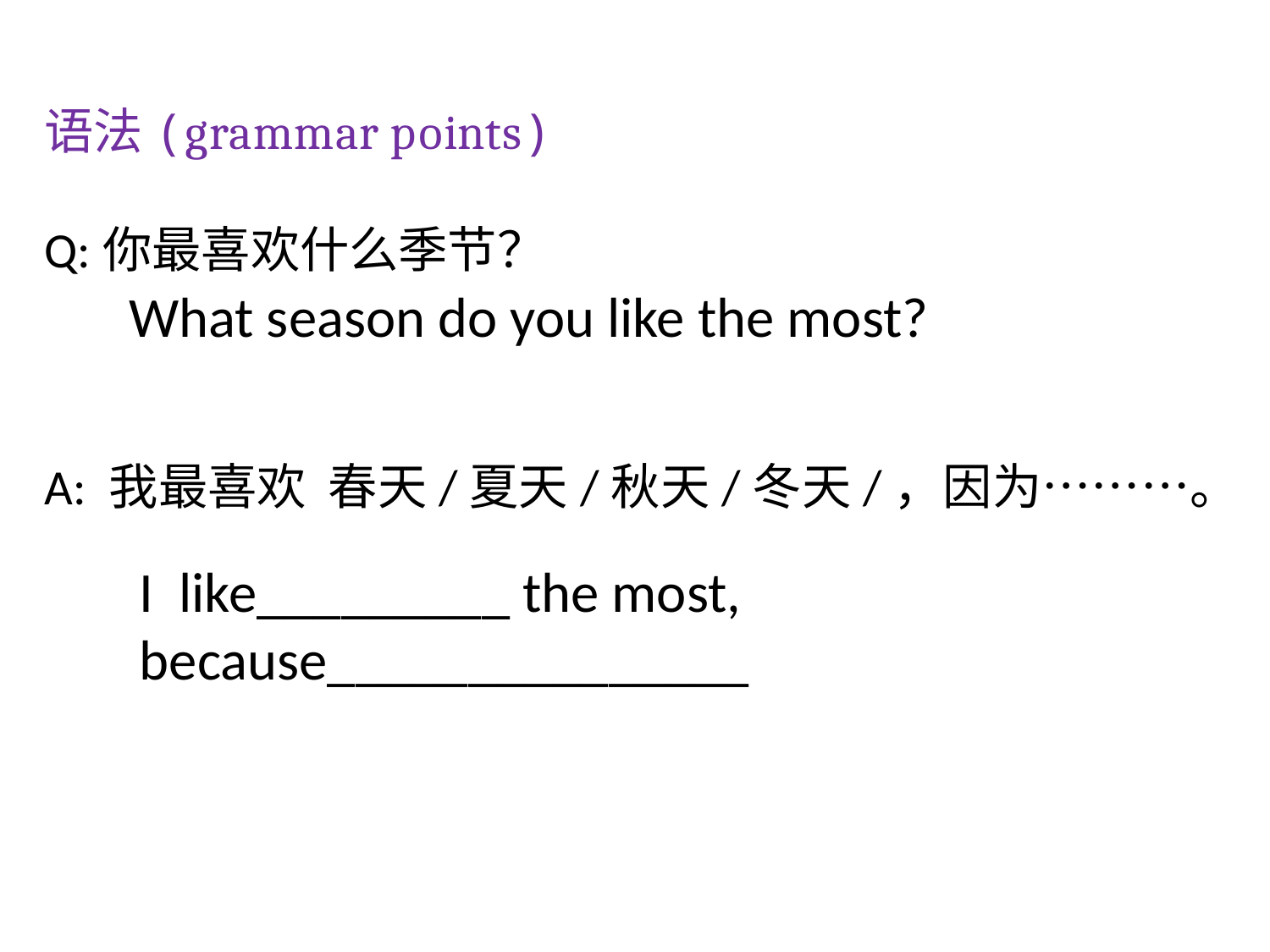

语法(grammar points)
Q:你最喜欢什么季节？

A: 我最喜欢  春天/夏天/秋天/冬天/，因为………。
What season do you like the most?
I  like_________ the most, because_______________